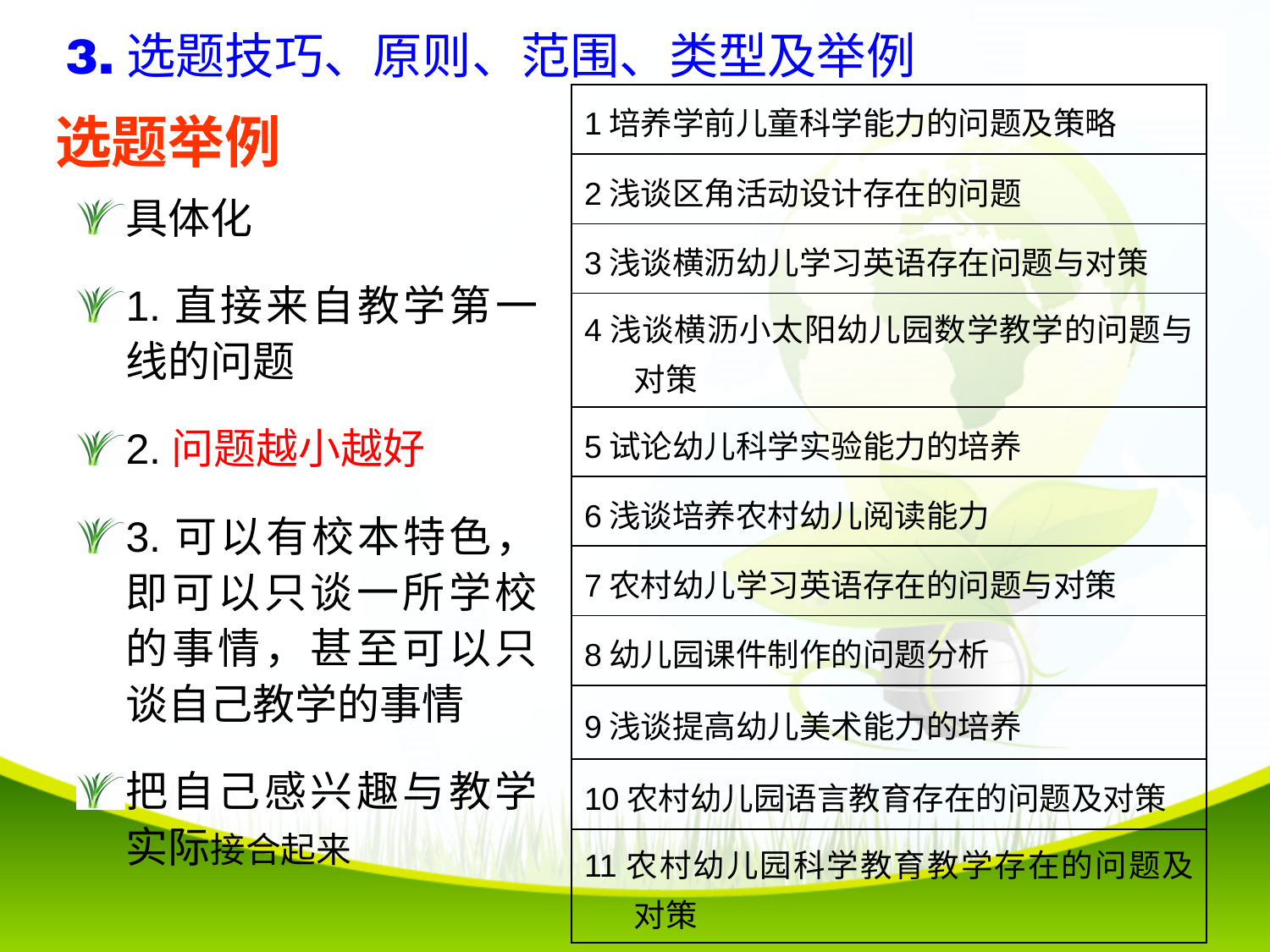

3.选题技巧、原则、范围、类型及举例
# 选题举例
| 1培养学前儿童科学能力的问题及策略 |
| --- |
| 2浅谈区角活动设计存在的问题 |
| 3浅谈横沥幼儿学习英语存在问题与对策 |
| 4浅谈横沥小太阳幼儿园数学教学的问题与对策 |
| 5试论幼儿科学实验能力的培养 |
| 6浅谈培养农村幼儿阅读能力 |
| 7农村幼儿学习英语存在的问题与对策 |
| 8幼儿园课件制作的问题分析 |
| 9浅谈提高幼儿美术能力的培养 |
| 10农村幼儿园语言教育存在的问题及对策 |
| 11农村幼儿园科学教育教学存在的问题及对策 |
具体化
1.直接来自教学第一线的问题
2.问题越小越好
3.可以有校本特色，即可以只谈一所学校的事情，甚至可以只谈自己教学的事情
把自己感兴趣与教学实际接合起来